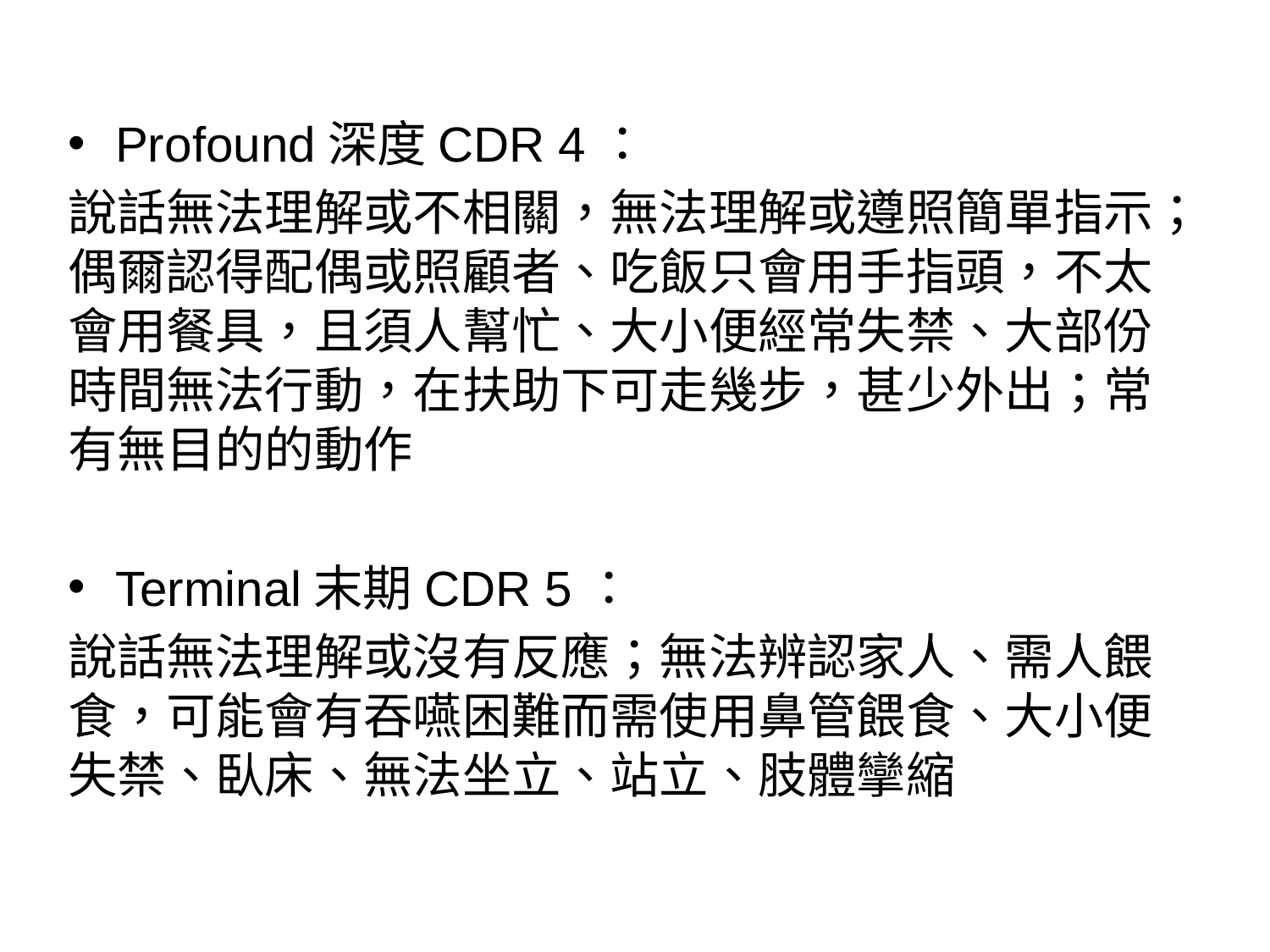

Profound深度CDR 4：
說話無法理解或不相關，無法理解或遵照簡單指示；偶爾認得配偶或照顧者、吃飯只會用手指頭，不太會用餐具，且須人幫忙、大小便經常失禁、大部份時間無法行動，在扶助下可走幾步，甚少外出；常有無目的的動作

Terminal末期CDR 5：
說話無法理解或沒有反應；無法辨認家人、需人餵食，可能會有吞嚥困難而需使用鼻管餵食、大小便失禁、臥床、無法坐立、站立、肢體攣縮